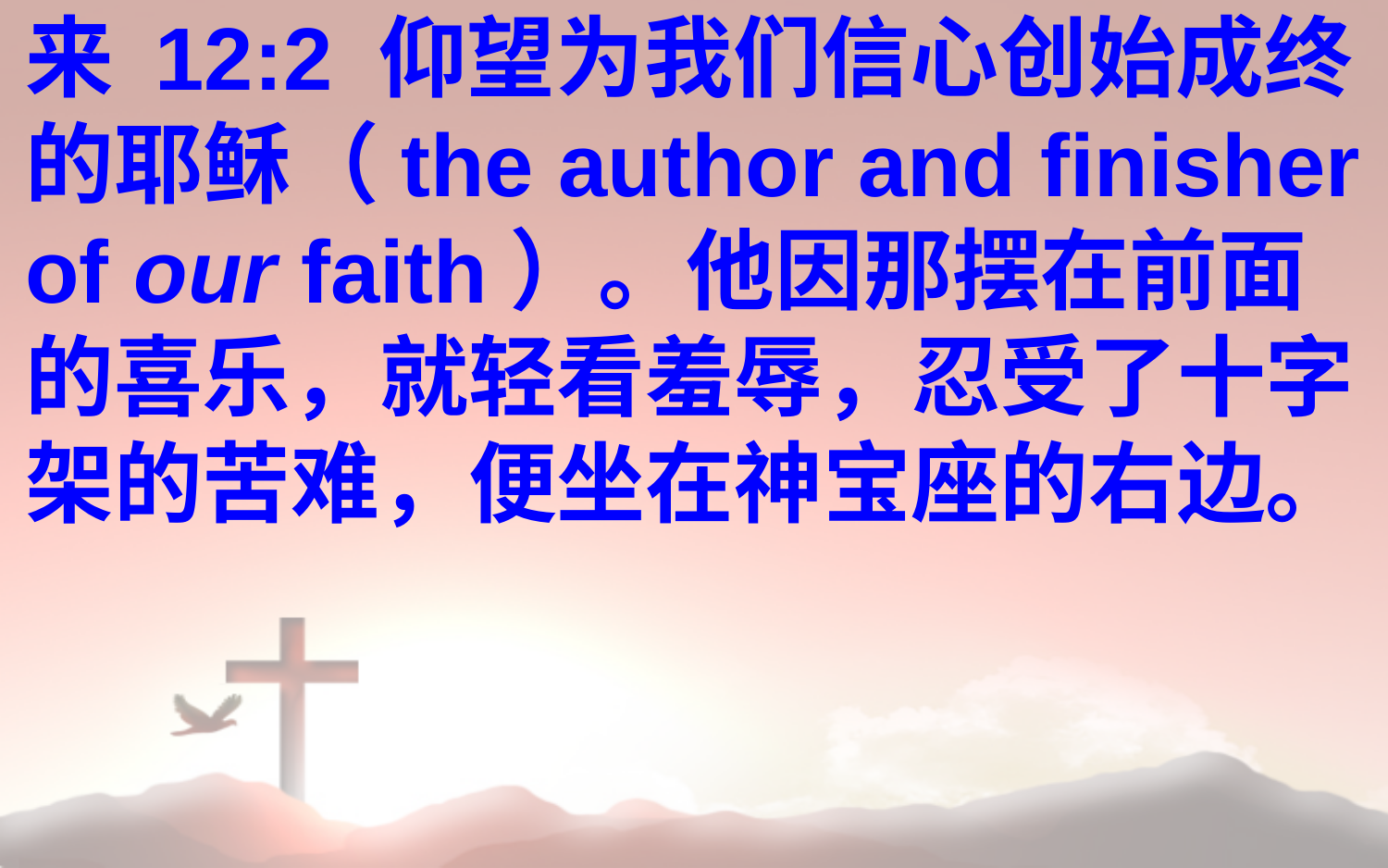

来 12:2 仰望为我们信心创始成终的耶稣（the author and finisher of our faith）。他因那摆在前面的喜乐，就轻看羞辱，忍受了十字架的苦难，便坐在神宝座的右边。